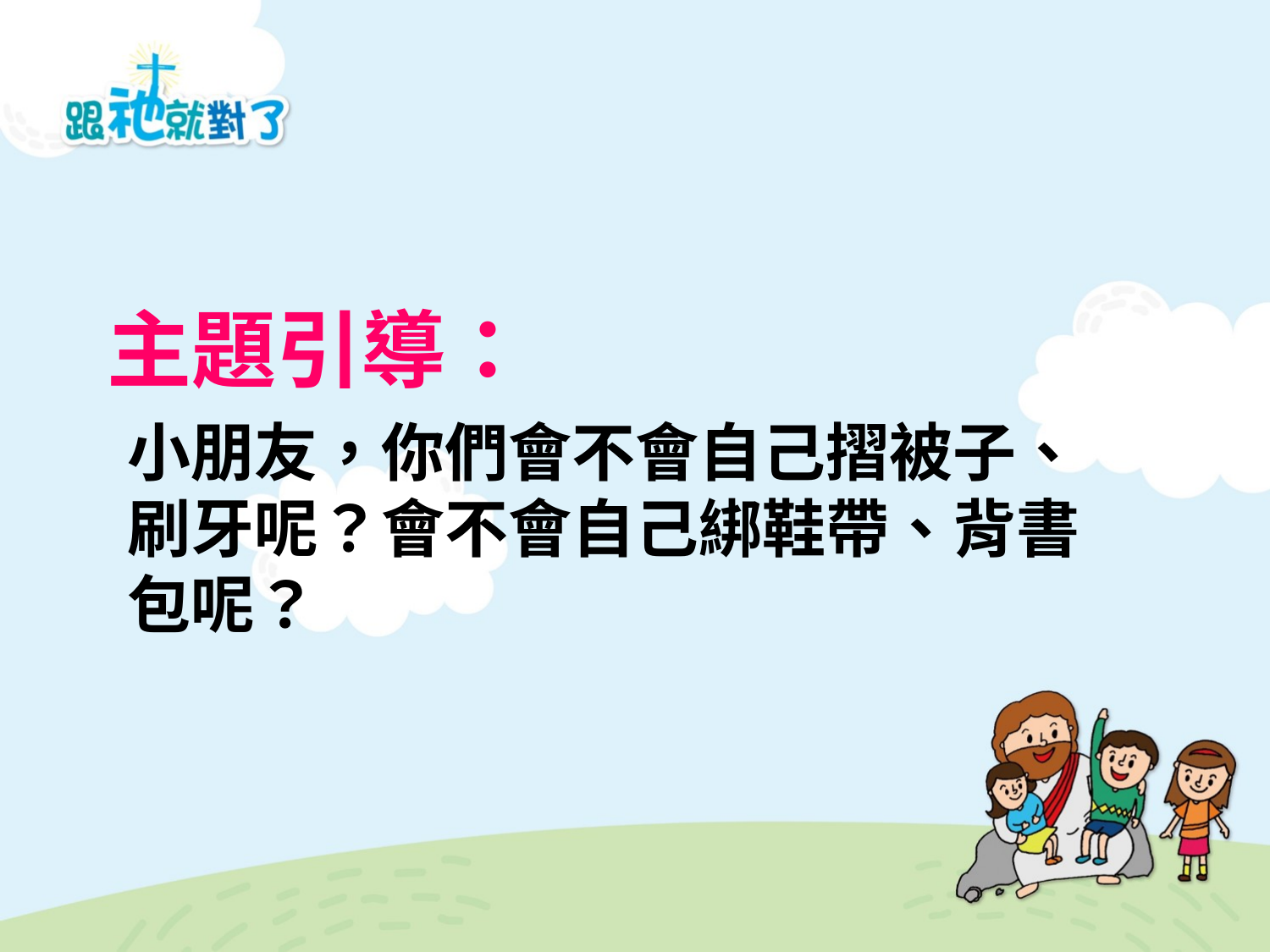

主題引導：
小朋友，你們會不會自己摺被子、刷牙呢？會不會自己綁鞋帶、背書包呢？